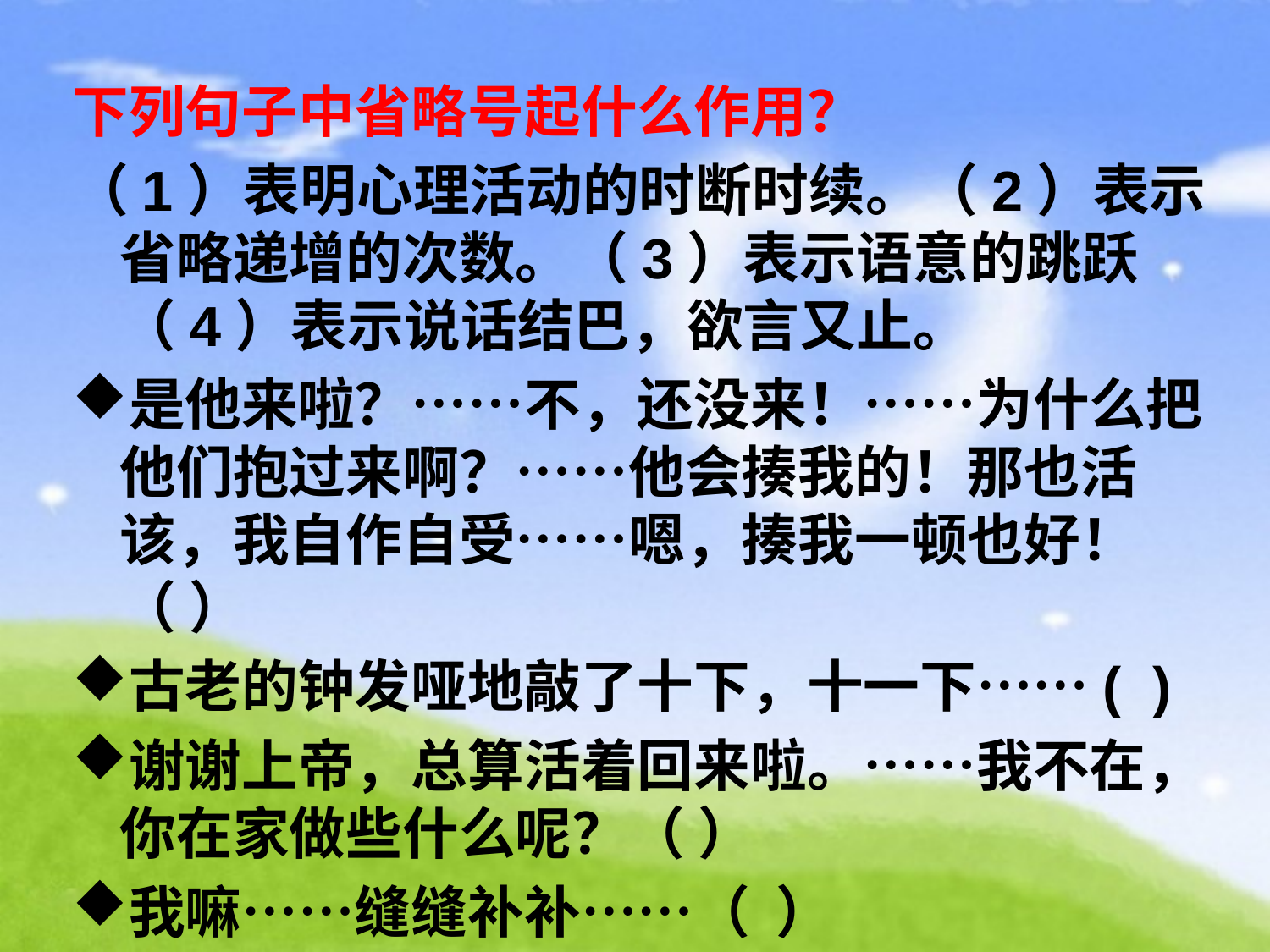

下列句子中省略号起什么作用？
（1）表明心理活动的时断时续。（2）表示省略递增的次数。（3）表示语意的跳跃（4）表示说话结巴，欲言又止。
是他来啦？……不，还没来！……为什么把他们抱过来啊？……他会揍我的！那也活该，我自作自受……嗯，揍我一顿也好！（ ）
古老的钟发哑地敲了十下，十一下……(  )
谢谢上帝，总算活着回来啦。……我不在，你在家做些什么呢？（ ）
我嘛……缝缝补补……（  ）